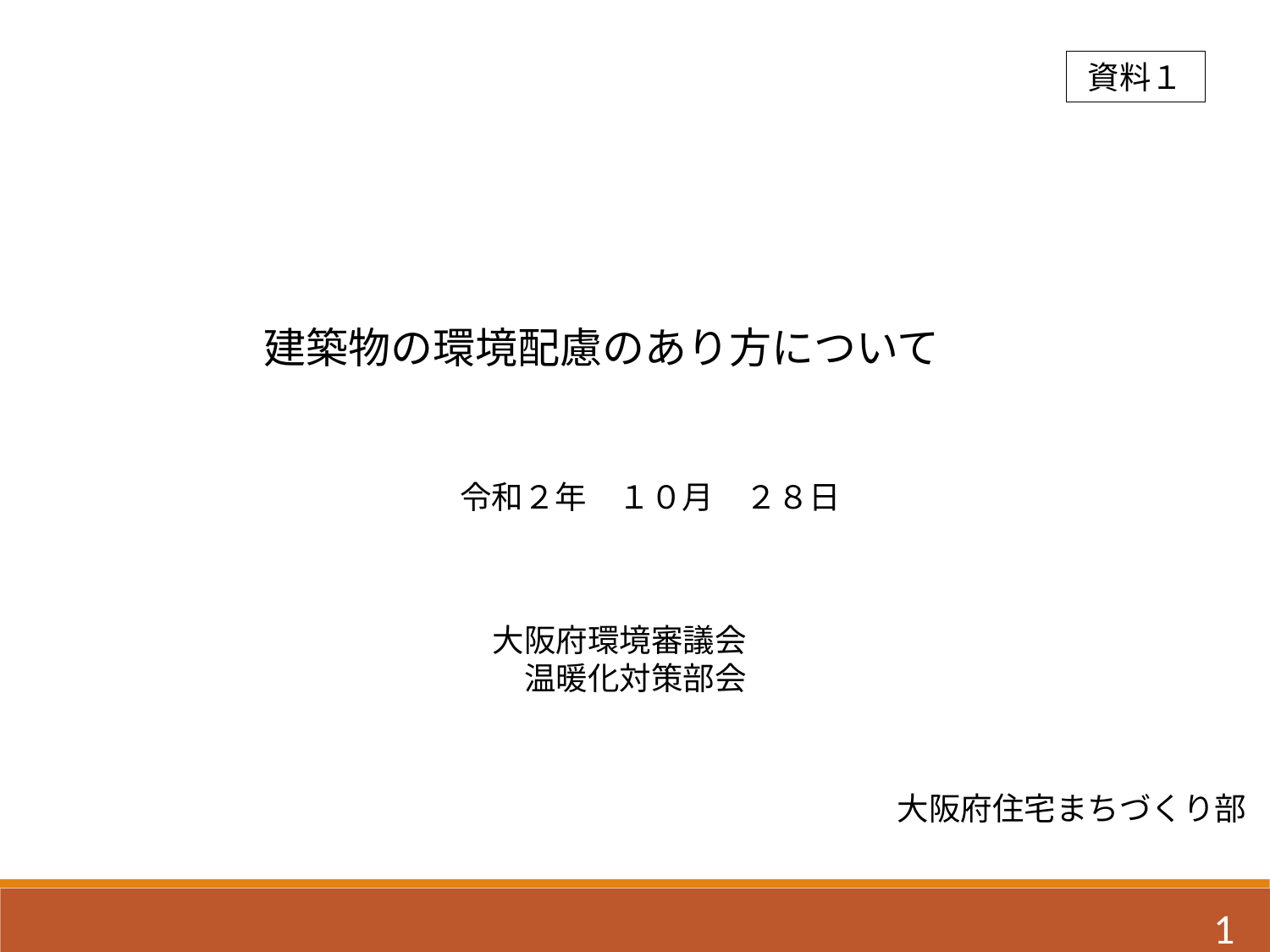

資料１
建築物の環境配慮のあり方について
令和２年　１０月　２８日
大阪府環境審議会
　温暖化対策部会
大阪府住宅まちづくり部
1